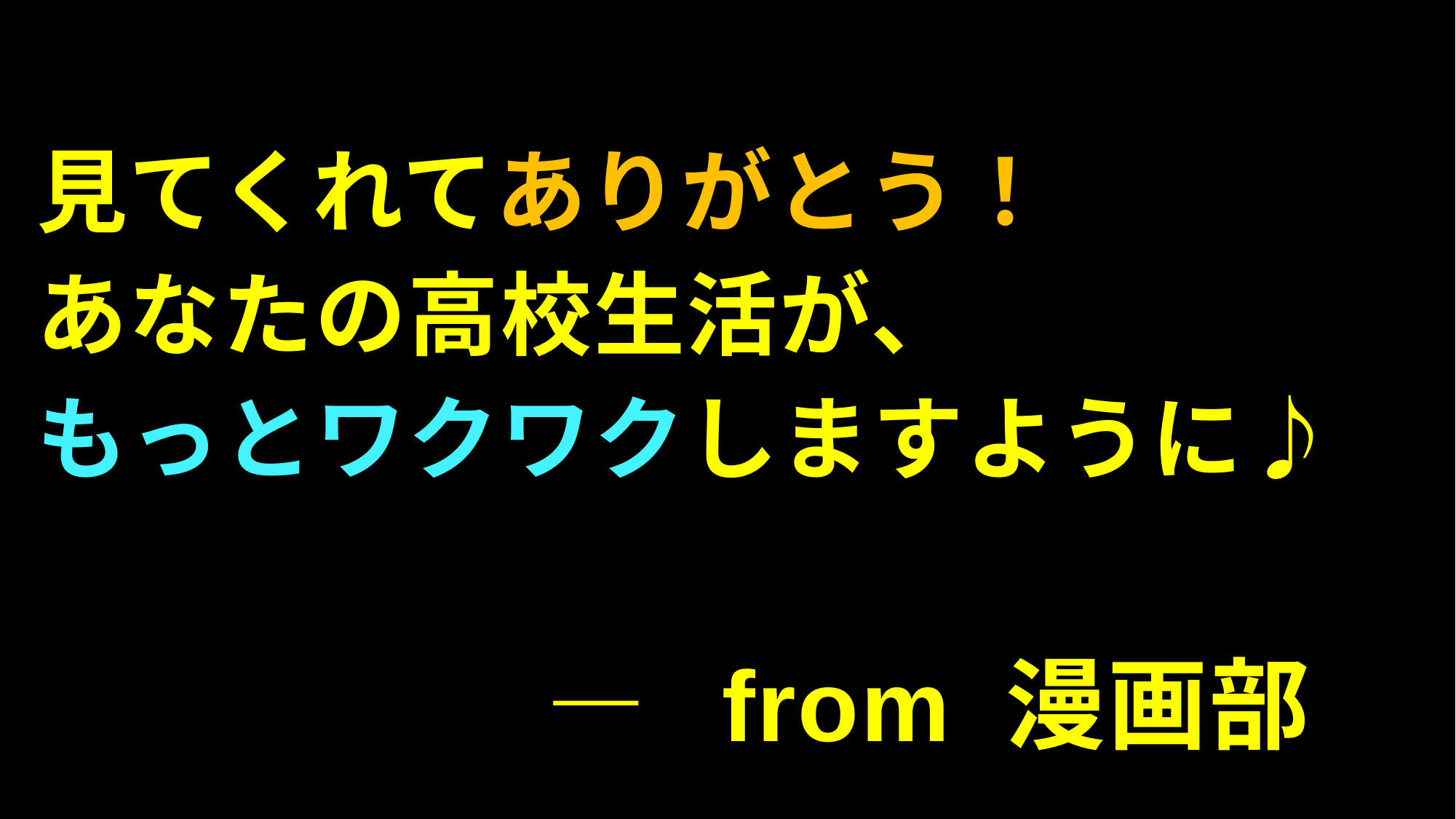

# 見てくれてありがとう！ あなたの高校生活が、 もっとワクワクしますように♪ 　　　　　—  from 漫画部